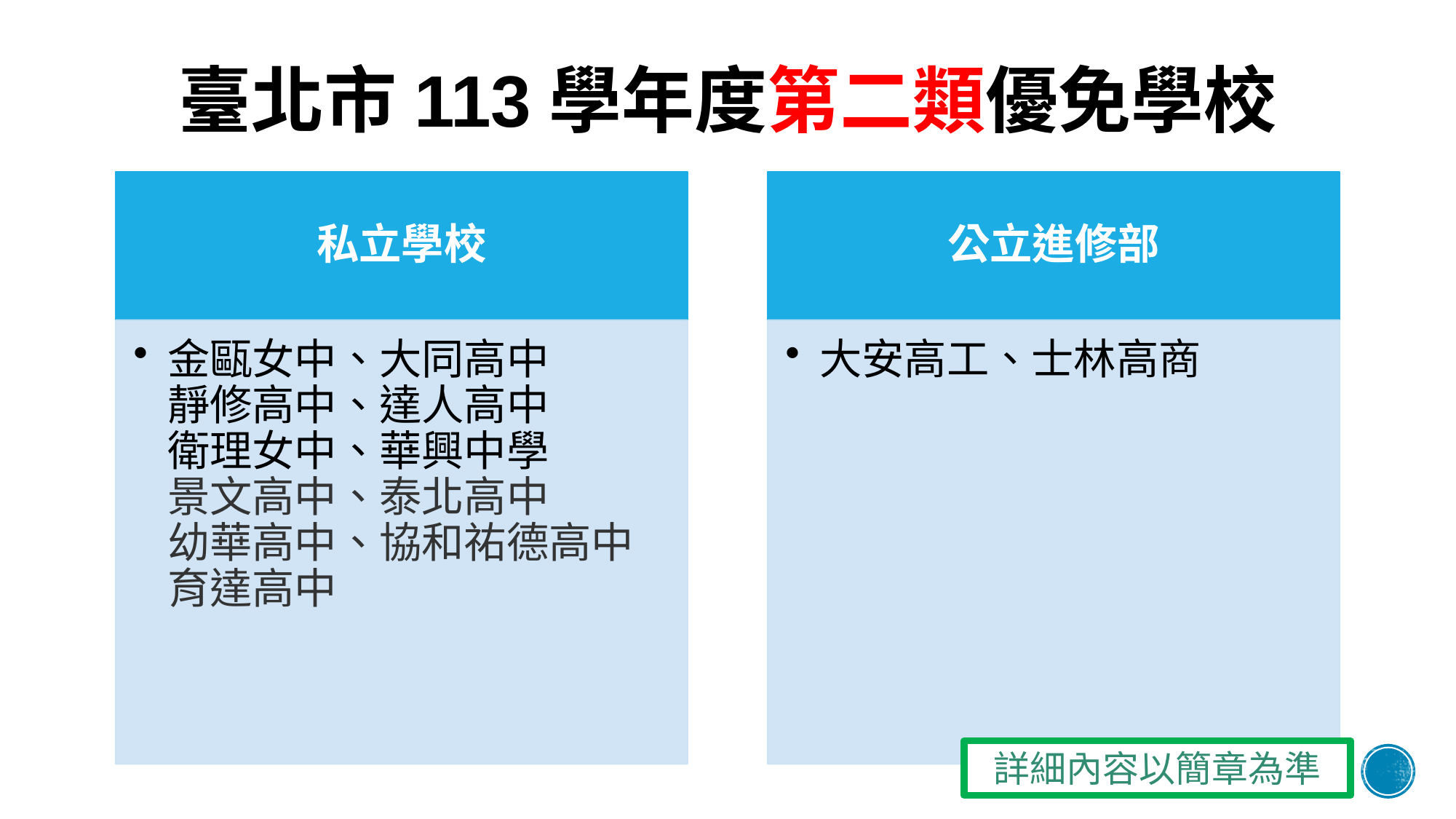

# 臺北市113學年度第二類優免學校
私立學校
金甌女中、大同高中
靜修高中、達人高中
衛理女中、華興中學
景文高中、泰北高中
幼華高中、協和祐德高中育達高中
公立進修部
大安高工、士林高商
詳細內容以簡章為準